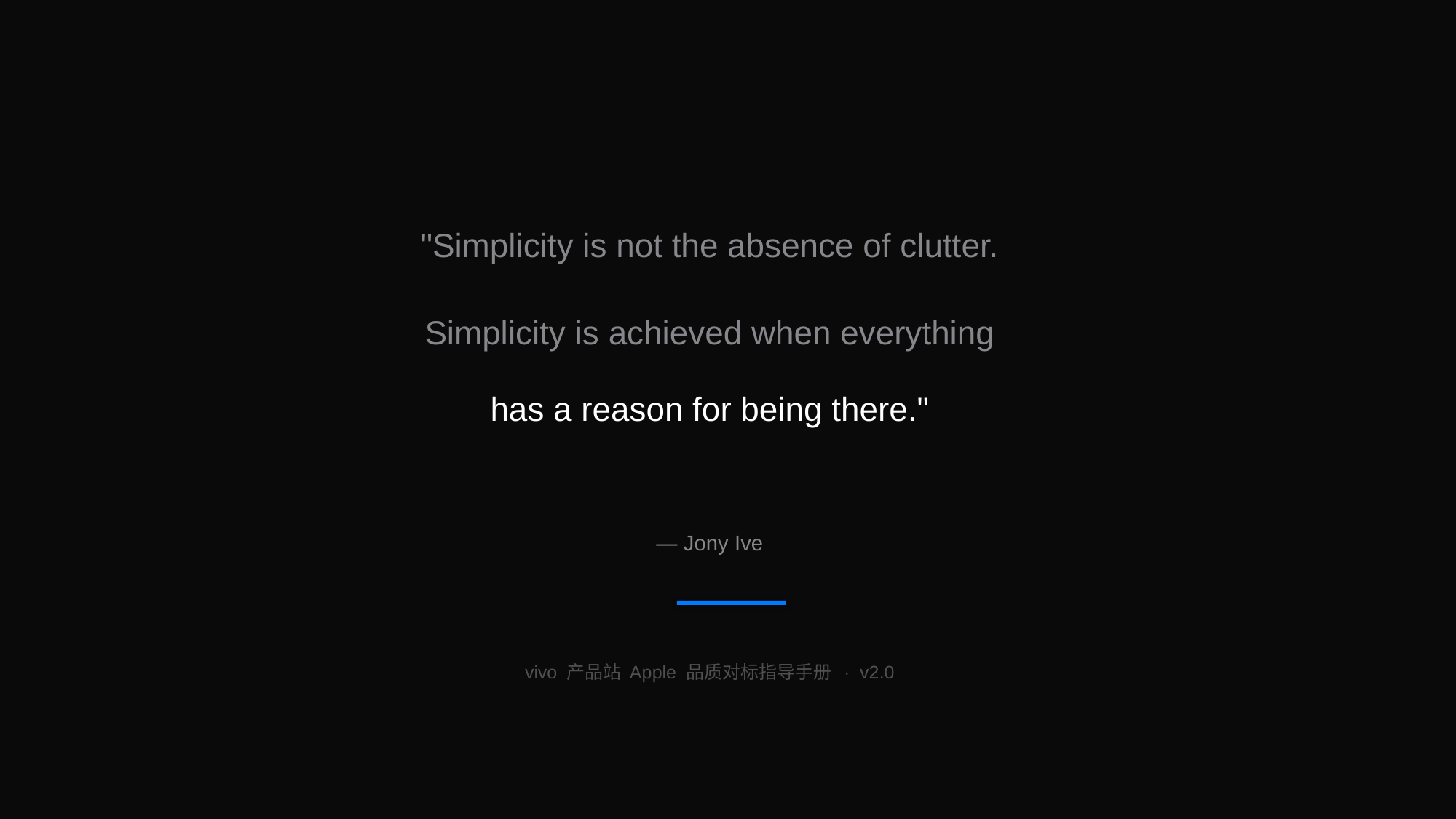

"Simplicity is not the absence of clutter.
Simplicity is achieved when everything
has a reason for being there."
— Jony Ive

vivo 产品站 Apple 品质对标指导手册  ·  v2.0